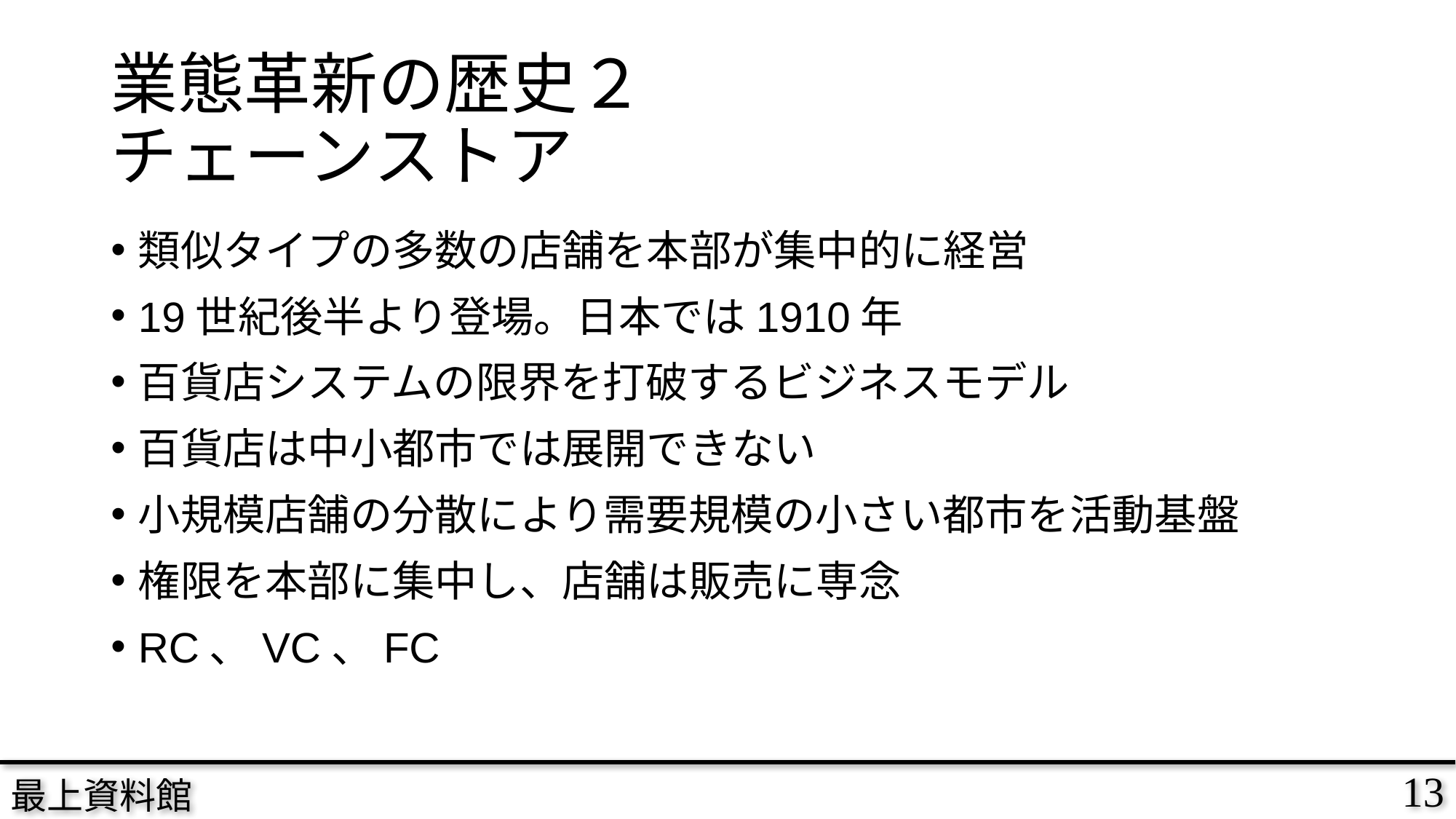

# 業態革新の歴史２ チェーンストア
類似タイプの多数の店舗を本部が集中的に経営
19世紀後半より登場。日本では1910年
百貨店システムの限界を打破するビジネスモデル
百貨店は中小都市では展開できない
小規模店舗の分散により需要規模の小さい都市を活動基盤
権限を本部に集中し、店舗は販売に専念
RC、VC、FC